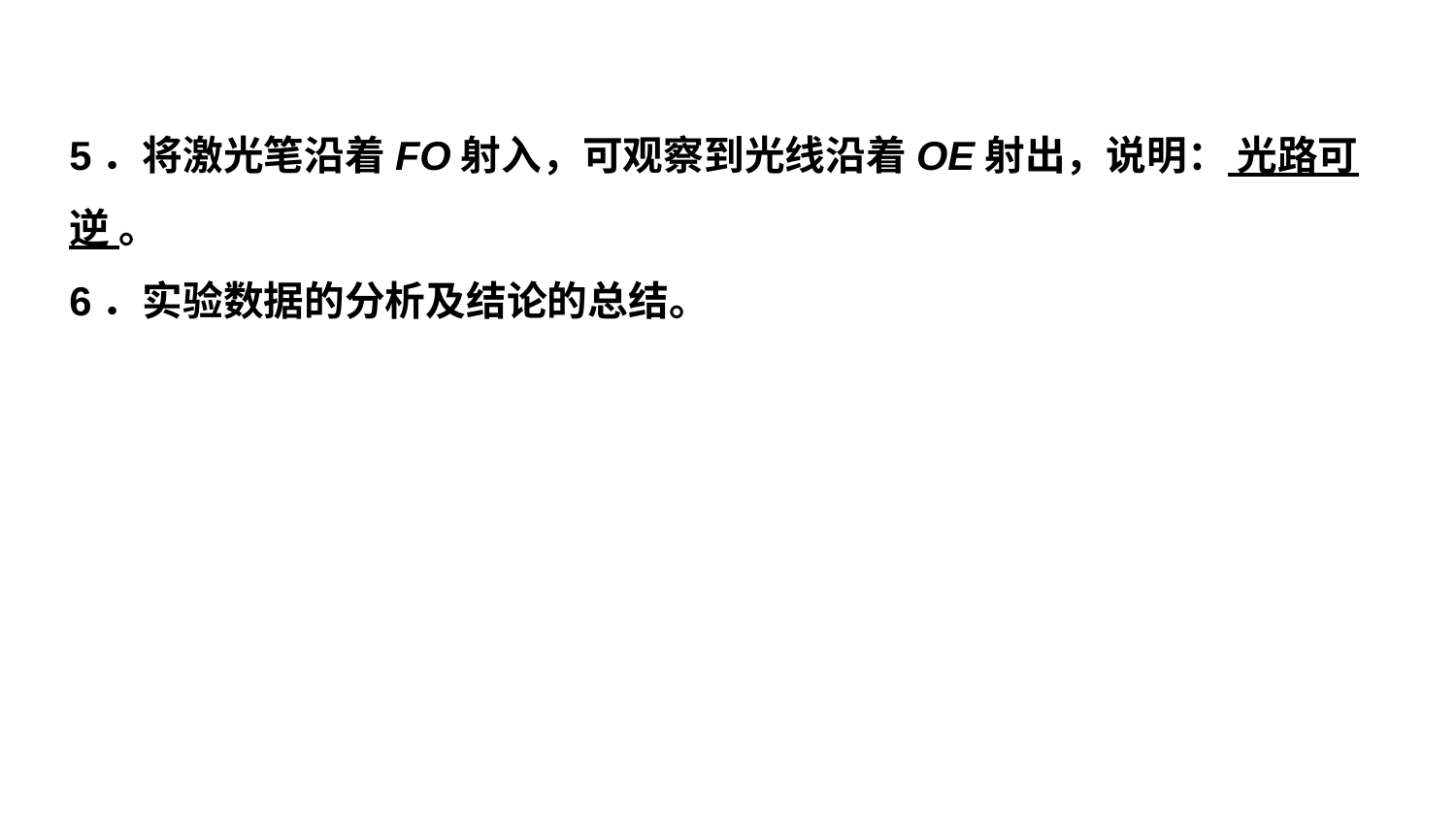

5．将激光笔沿着FO射入，可观察到光线沿着OE射出，说明： 光路可逆 。
6．实验数据的分析及结论的总结。